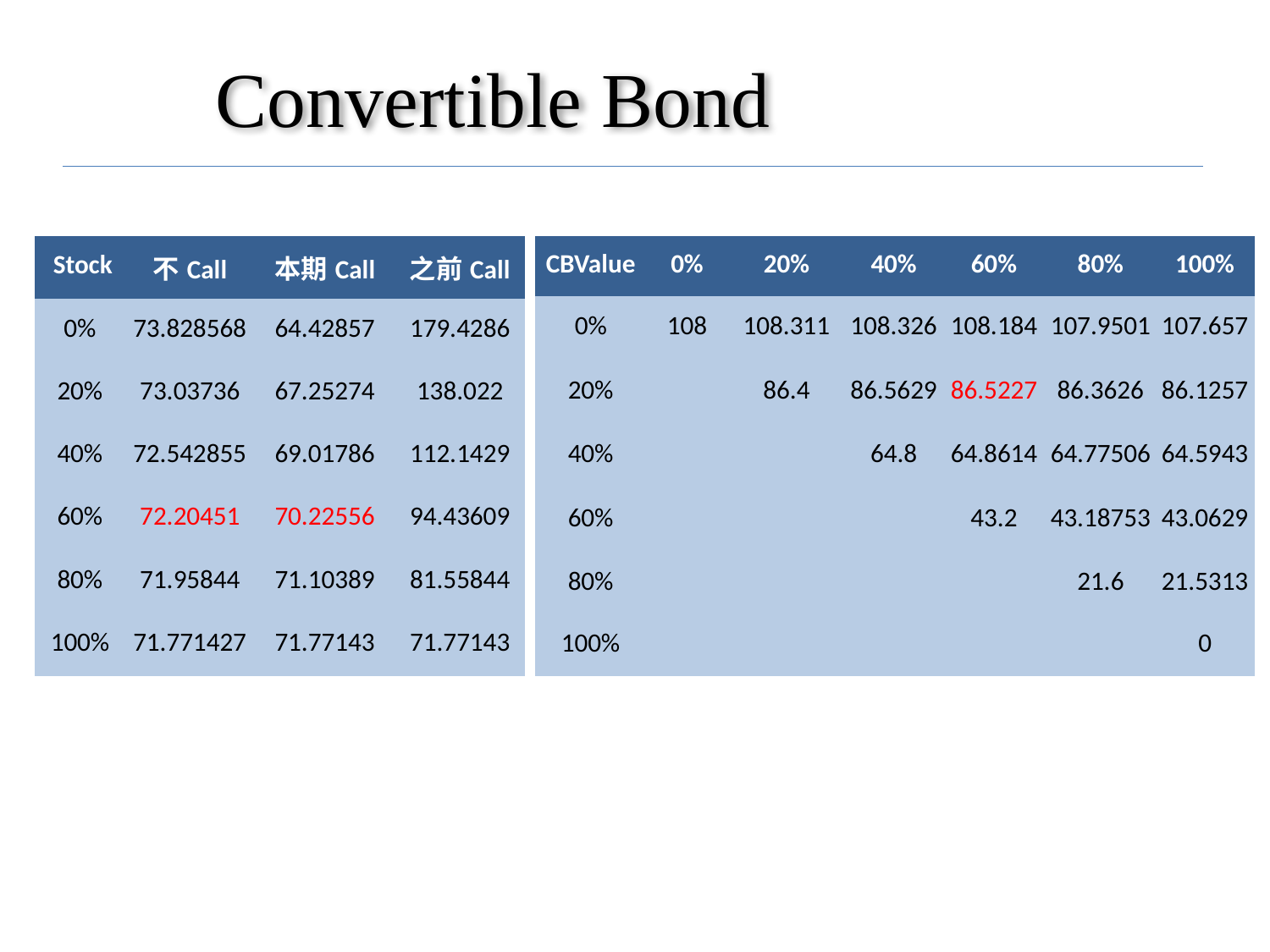

# Convertible Bond
| Stock | 不Call | 本期Call | 之前Call |
| --- | --- | --- | --- |
| 0% | 73.828568 | 64.42857 | 179.4286 |
| 20% | 73.03736 | 67.25274 | 138.022 |
| 40% | 72.542855 | 69.01786 | 112.1429 |
| 60% | 72.20451 | 70.22556 | 94.43609 |
| 80% | 71.95844 | 71.10389 | 81.55844 |
| 100% | 71.771427 | 71.77143 | 71.77143 |
| CBValue | 0% | 20% | 40% | 60% | 80% | 100% |
| --- | --- | --- | --- | --- | --- | --- |
| 0% | 108 | 108.311 | 108.326 | 108.184 | 107.9501 | 107.657 |
| 20% |  | 86.4 | 86.5629 | 86.5227 | 86.3626 | 86.1257 |
| 40% |  |  | 64.8 | 64.8614 | 64.77506 | 64.5943 |
| 60% |  |  |  | 43.2 | 43.18753 | 43.0629 |
| 80% |  |  |  |  | 21.6 | 21.5313 |
| 100% |  |  |  |  |  | 0 |